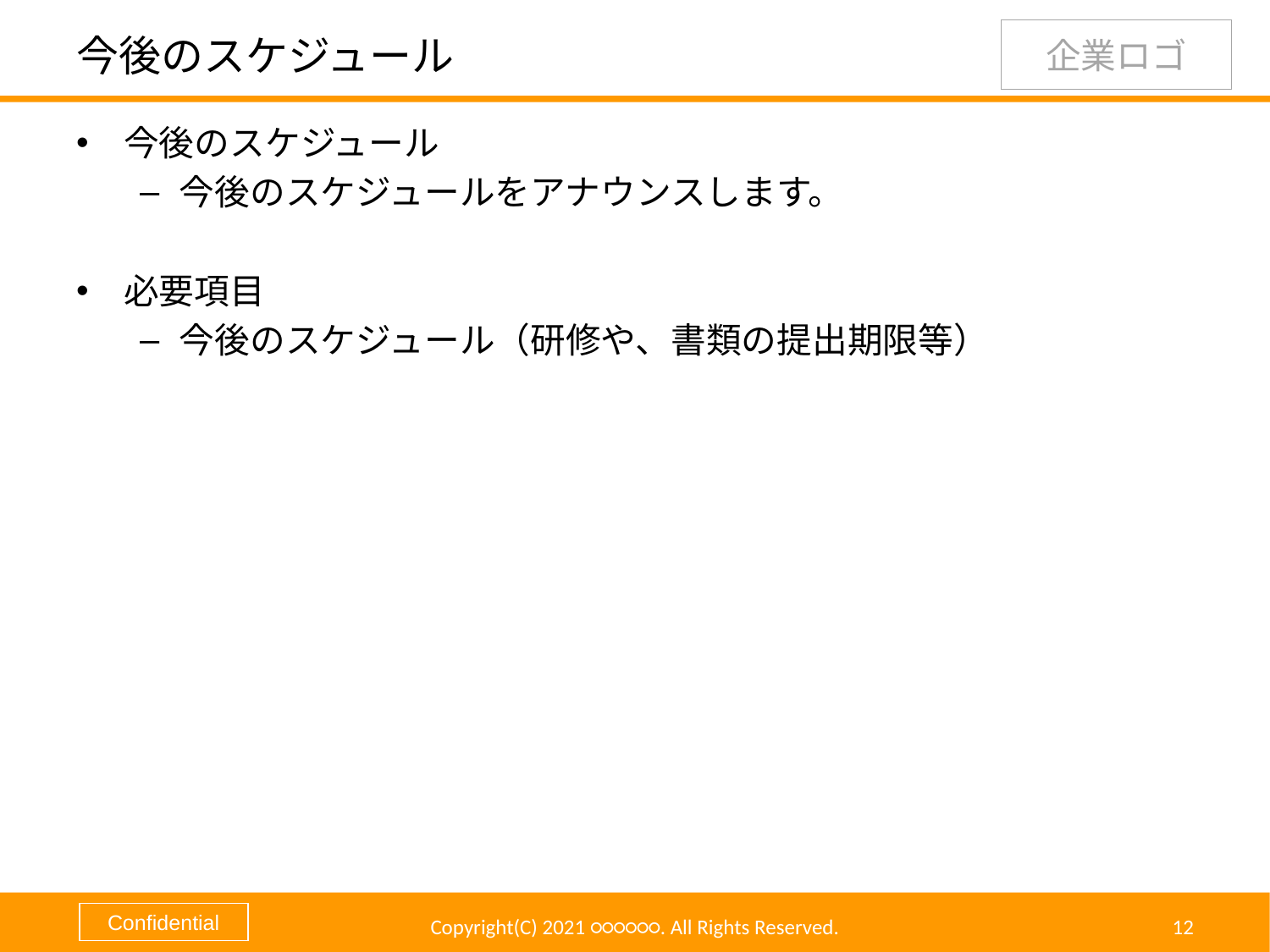

# 今後のスケジュール
今後のスケジュール
今後のスケジュールをアナウンスします。

必要項目
今後のスケジュール（研修や、書類の提出期限等）
Copyright(C) 2021 ○○○○○○. All Rights Reserved.
12